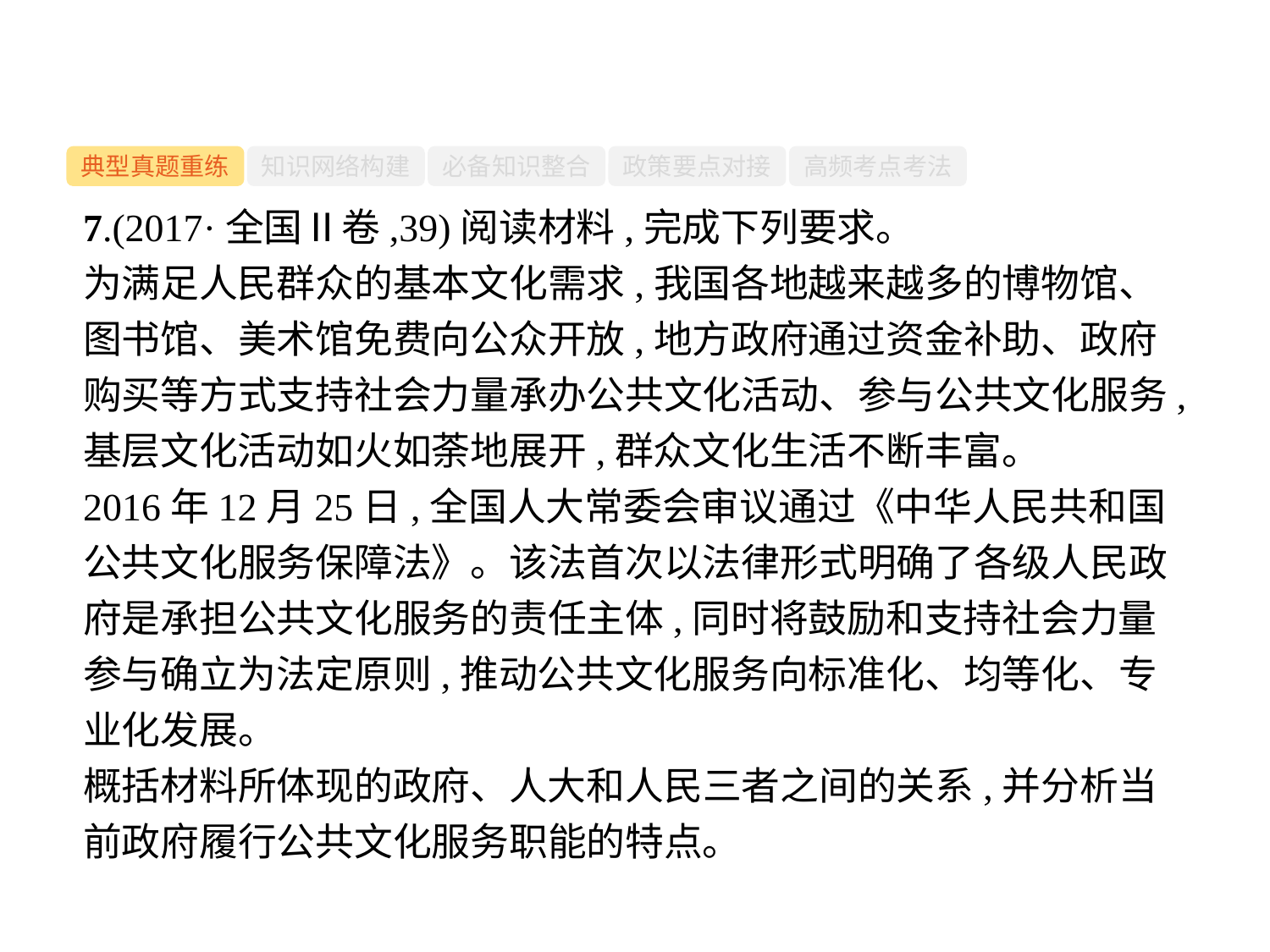

-34-
典型真题重练
知识网络构建
必备知识整合
政策要点对接
高频考点考法
7.(2017·全国Ⅱ卷,39)阅读材料,完成下列要求。
为满足人民群众的基本文化需求,我国各地越来越多的博物馆、图书馆、美术馆免费向公众开放,地方政府通过资金补助、政府购买等方式支持社会力量承办公共文化活动、参与公共文化服务,基层文化活动如火如荼地展开,群众文化生活不断丰富。
2016年12月25日,全国人大常委会审议通过《中华人民共和国公共文化服务保障法》。该法首次以法律形式明确了各级人民政府是承担公共文化服务的责任主体,同时将鼓励和支持社会力量参与确立为法定原则,推动公共文化服务向标准化、均等化、专业化发展。
概括材料所体现的政府、人大和人民三者之间的关系,并分析当前政府履行公共文化服务职能的特点。